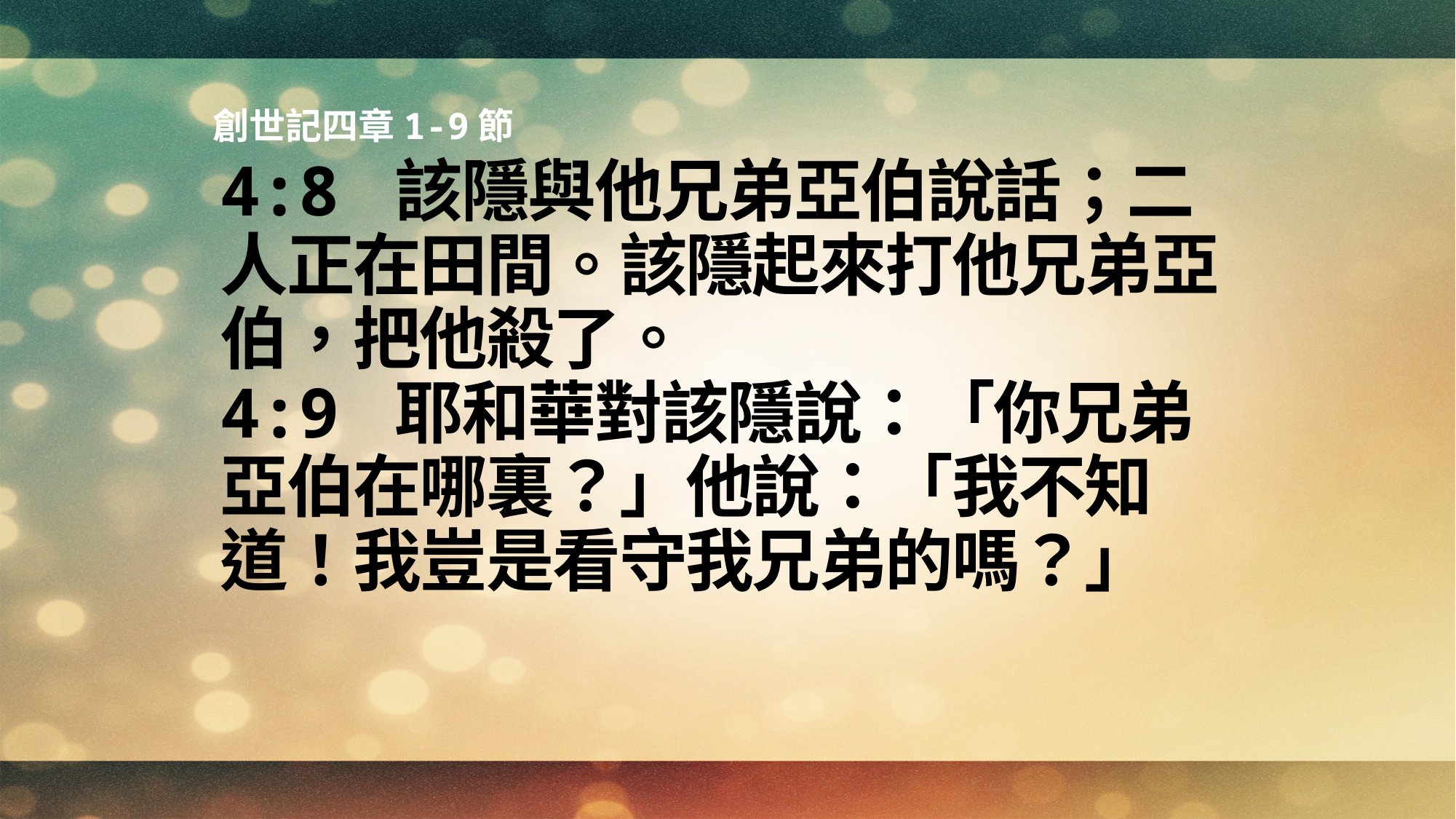

創世記四章1-9節
4:8 該隱與他兄弟亞伯說話；二人正在田間。該隱起來打他兄弟亞伯，把他殺了。
4:9 耶和華對該隱說：「你兄弟亞伯在哪裏？」他說：「我不知道！我豈是看守我兄弟的嗎？」